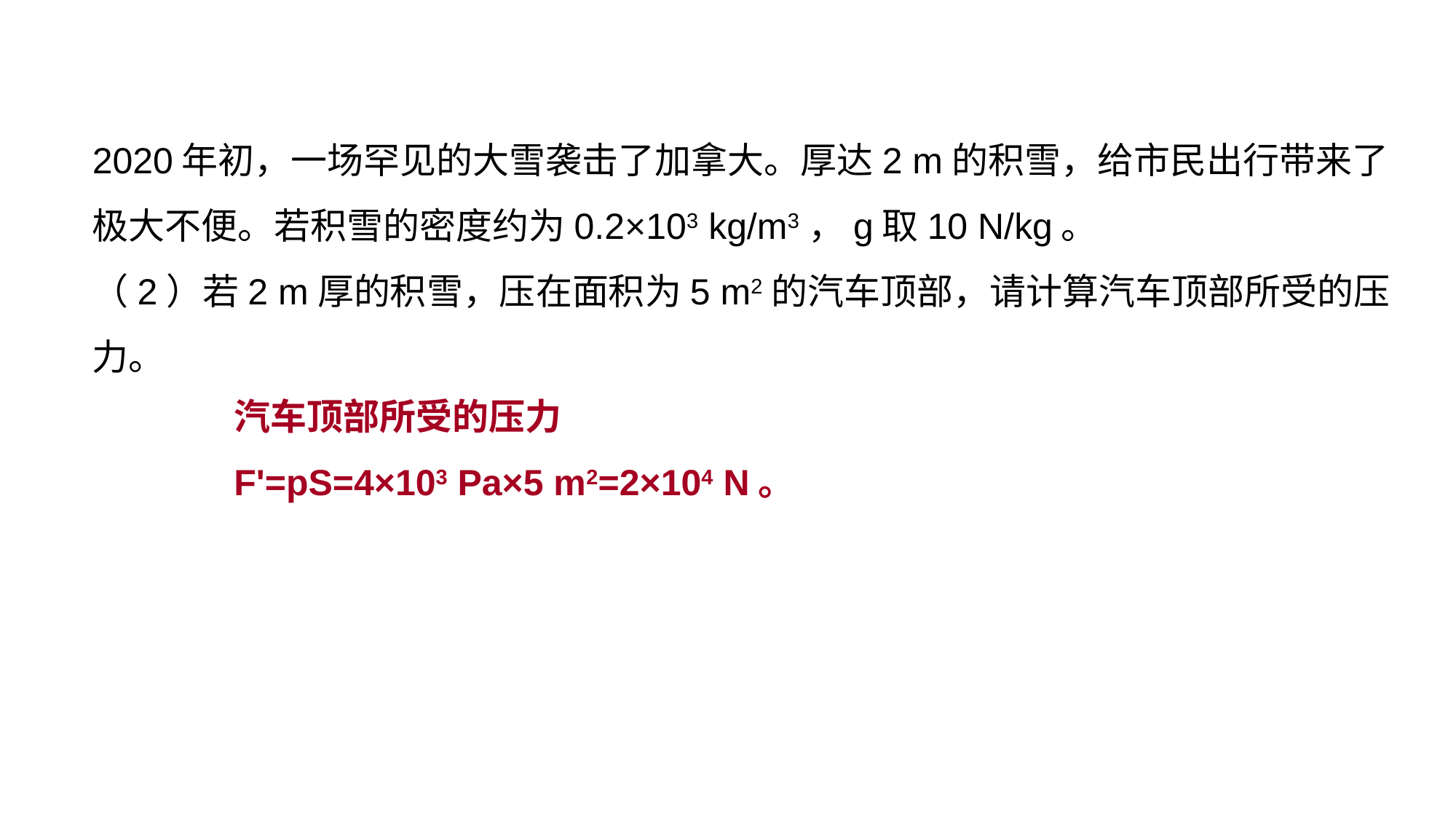

2020年初，一场罕见的大雪袭击了加拿大。厚达2 m的积雪，给市民出行带来了极大不便。若积雪的密度约为0.2×103 kg/m3，g取10 N/kg。
（2）若2 m厚的积雪，压在面积为5 m2的汽车顶部，请计算汽车顶部所受的压力。
真题回顾 把握考向
汽车顶部所受的压力
F'=pS=4×103 Pa×5 m2=2×104 N。